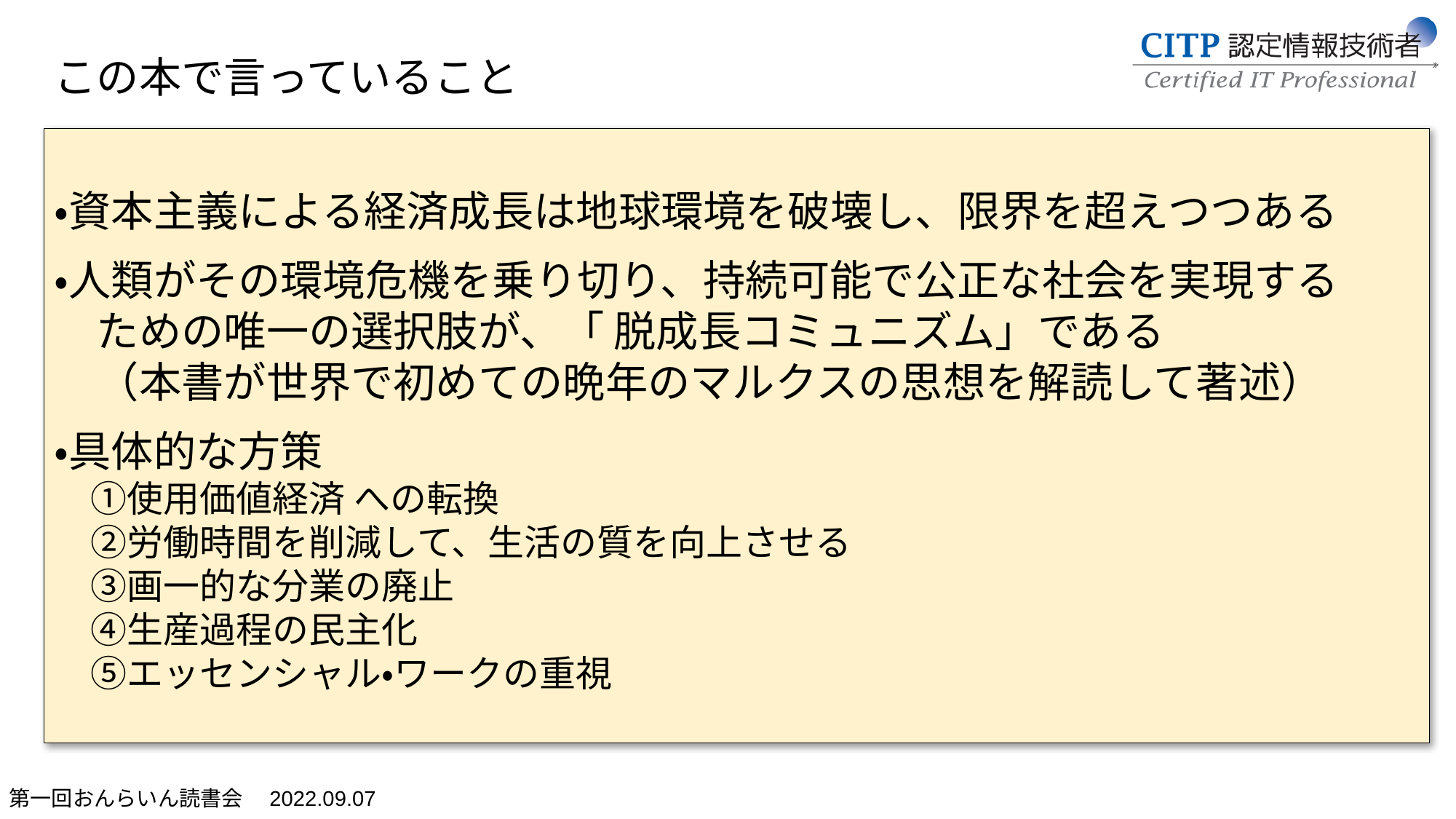

この本で言っていること

・資本主義による経済成長は地球環境を破壊し、限界を超えつつある

・人類がその環境危機を乗り切り、持続可能で公正な社会を実現する
　ための唯一の選択肢が、「 脱成長コミュニズム」である
　（本書が世界で初めての晩年のマルクスの思想を解読して著述）

・具体的な方策
　①使用価値経済 への転換
　②労働時間を削減して、生活の質を向上させる
　③画一的な分業の廃止
　④生産過程の民主化
　⑤エッセンシャル・ワークの重視